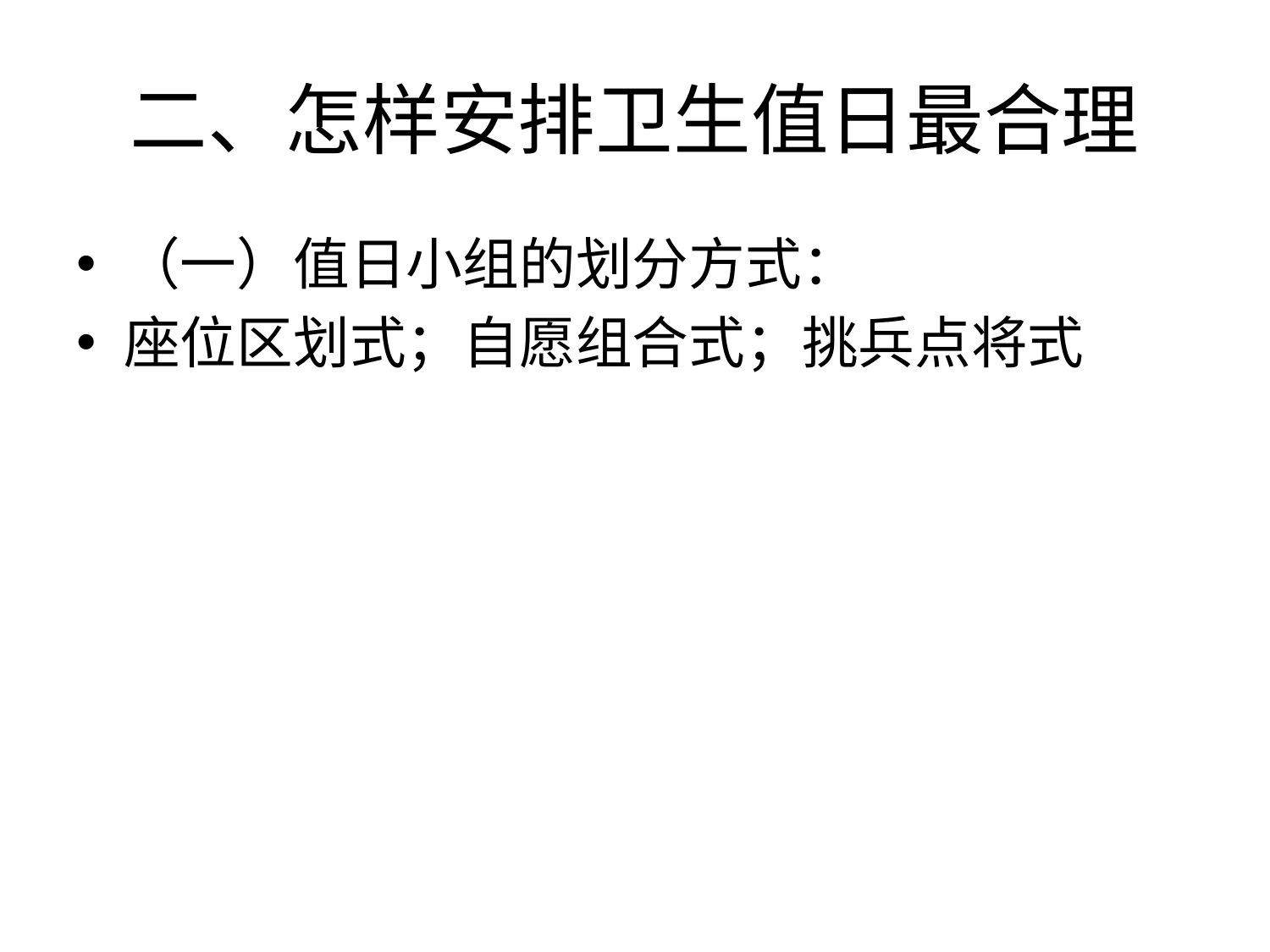

# 二、怎样安排卫生值日最合理
（一）值日小组的划分方式：
座位区划式；自愿组合式；挑兵点将式